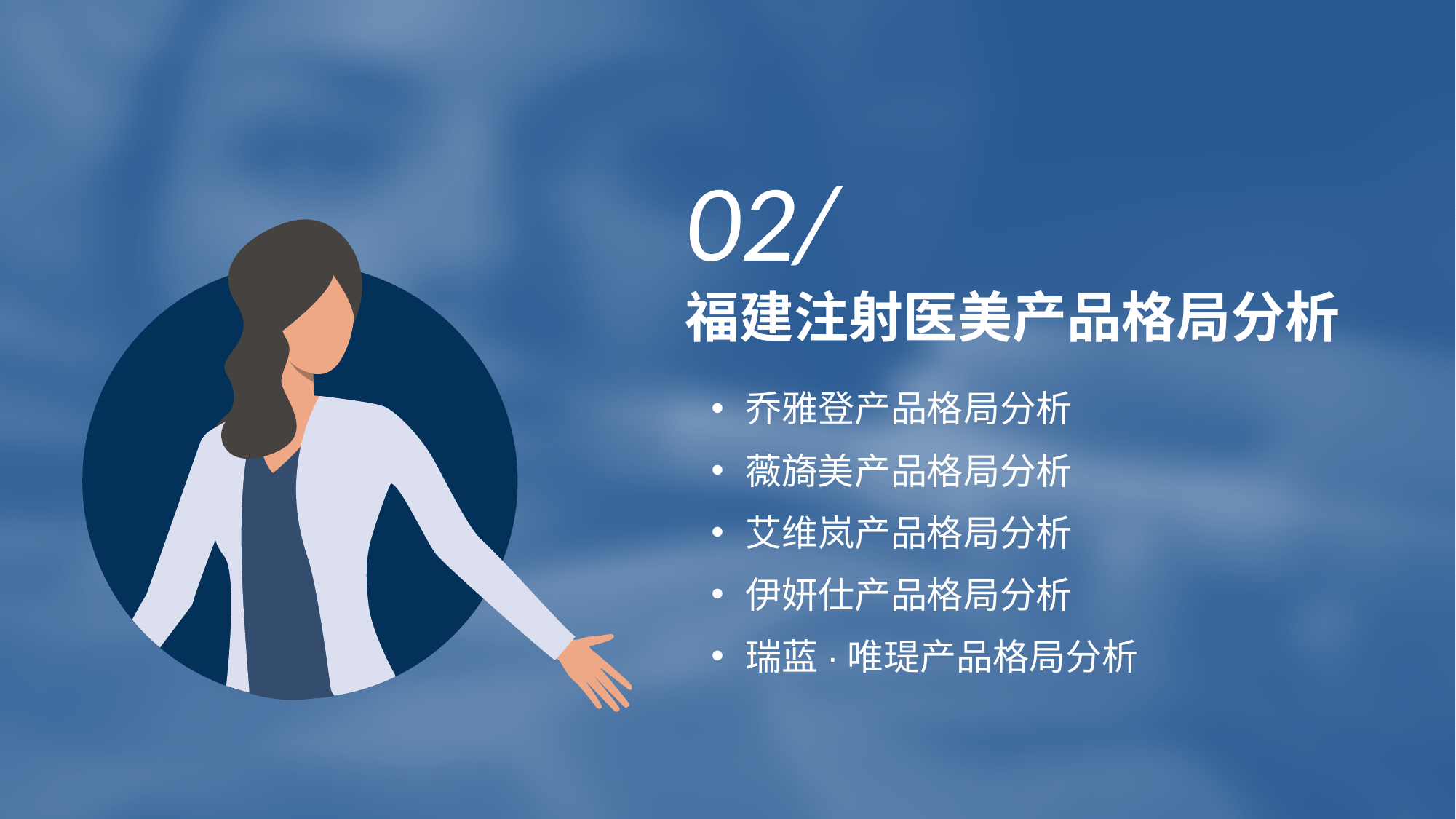

02/
# 福建注射医美产品格局分析
乔雅登产品格局分析
薇旖美产品格局分析
艾维岚产品格局分析
伊妍仕产品格局分析
瑞蓝·唯瑅产品格局分析